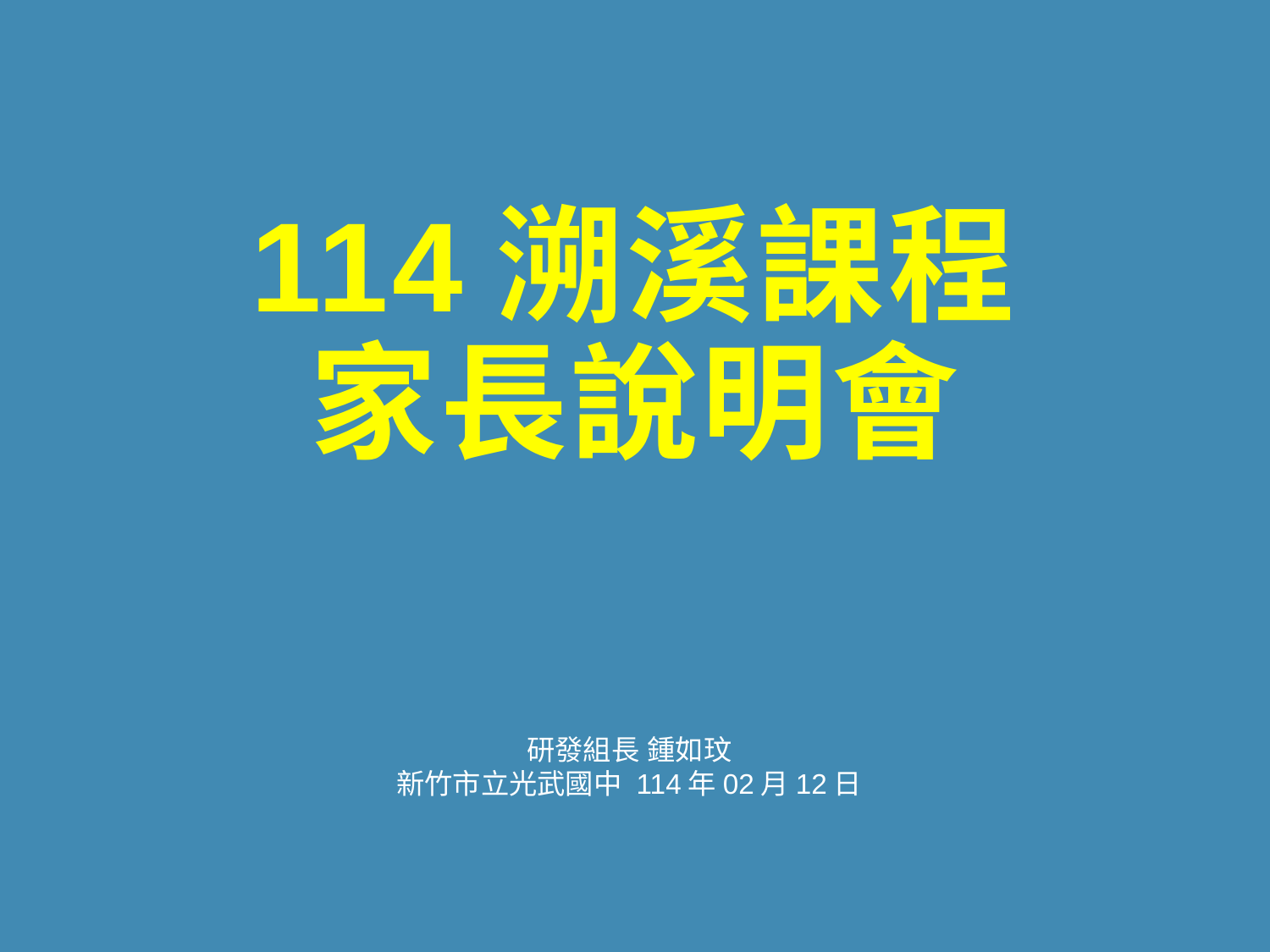

# 114溯溪課程 家長說明會
研發組長 鍾如玟
新竹市立光武國中 114年02月12日